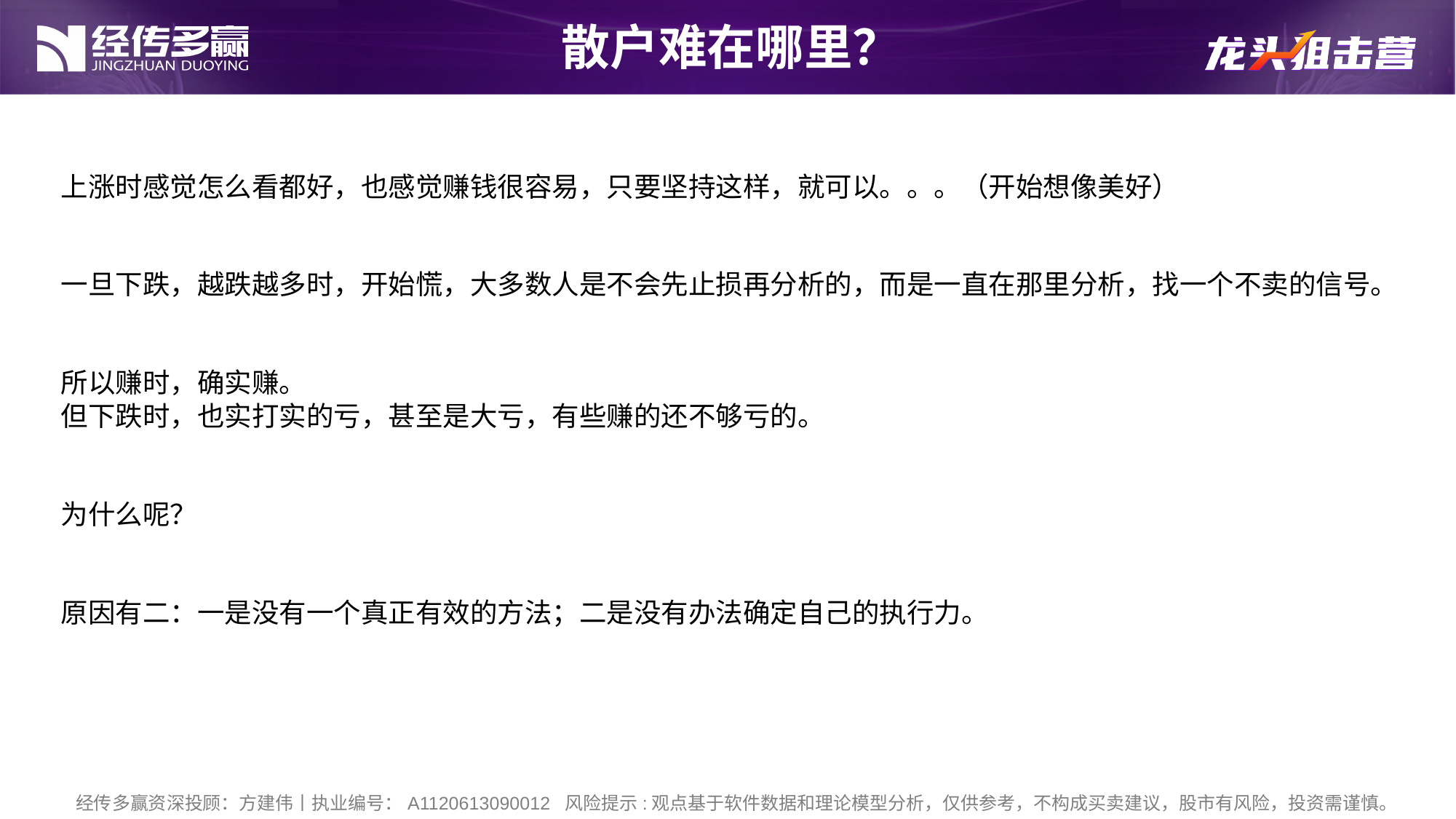

散户难在哪里？
上涨时感觉怎么看都好，也感觉赚钱很容易，只要坚持这样，就可以。。。（开始想像美好）

一旦下跌，越跌越多时，开始慌，大多数人是不会先止损再分析的，而是一直在那里分析，找一个不卖的信号。

所以赚时，确实赚。
但下跌时，也实打实的亏，甚至是大亏，有些赚的还不够亏的。

为什么呢？

原因有二：一是没有一个真正有效的方法；二是没有办法确定自己的执行力。